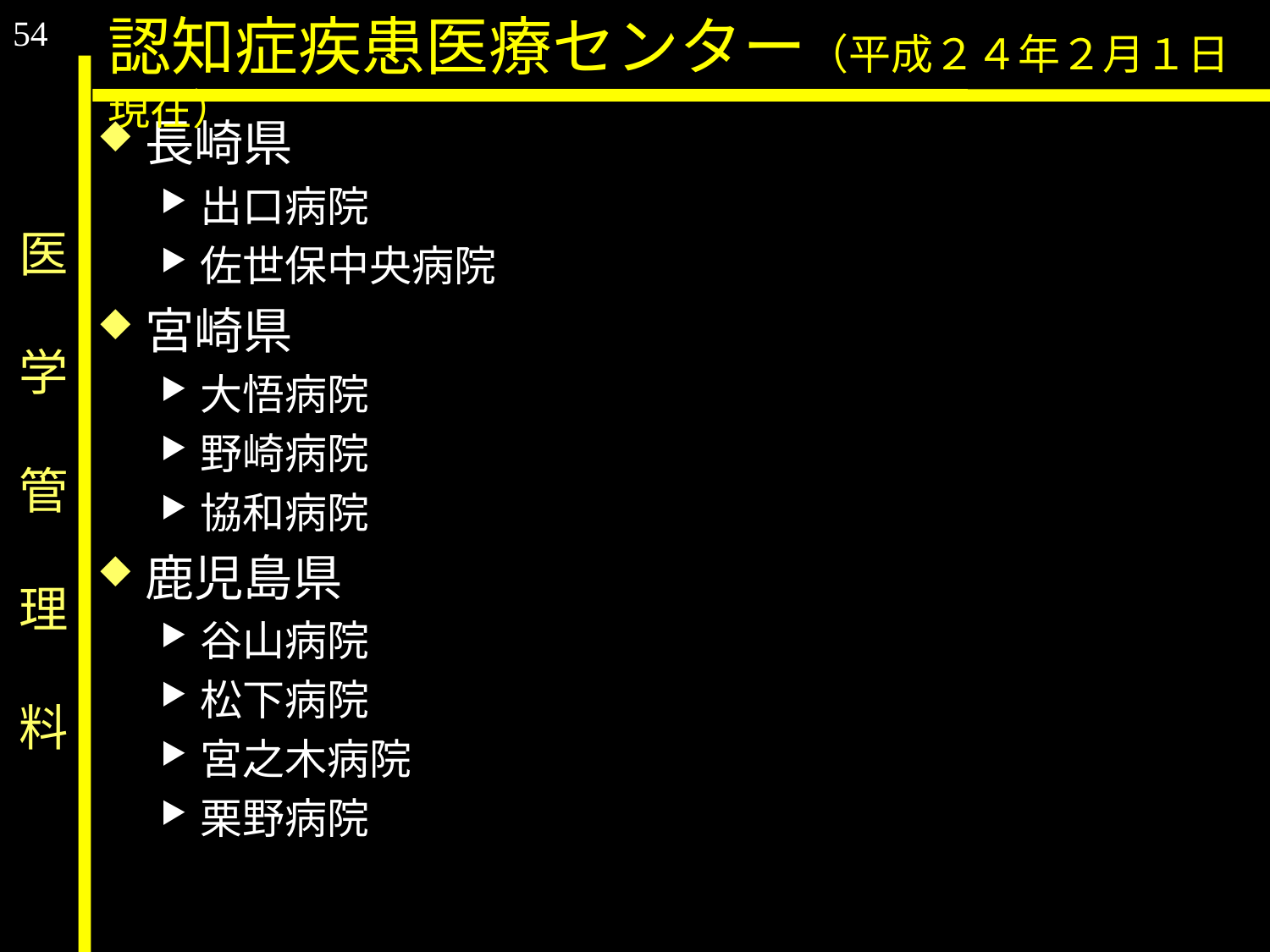

54
認知症疾患医療センター（平成２４年２月１日現在）

長崎県
出口病院
佐世保中央病院
宮崎県
大悟病院
野崎病院
協和病院
鹿児島県
谷山病院
松下病院
宮之木病院
栗野病院
医　学　管　理　料